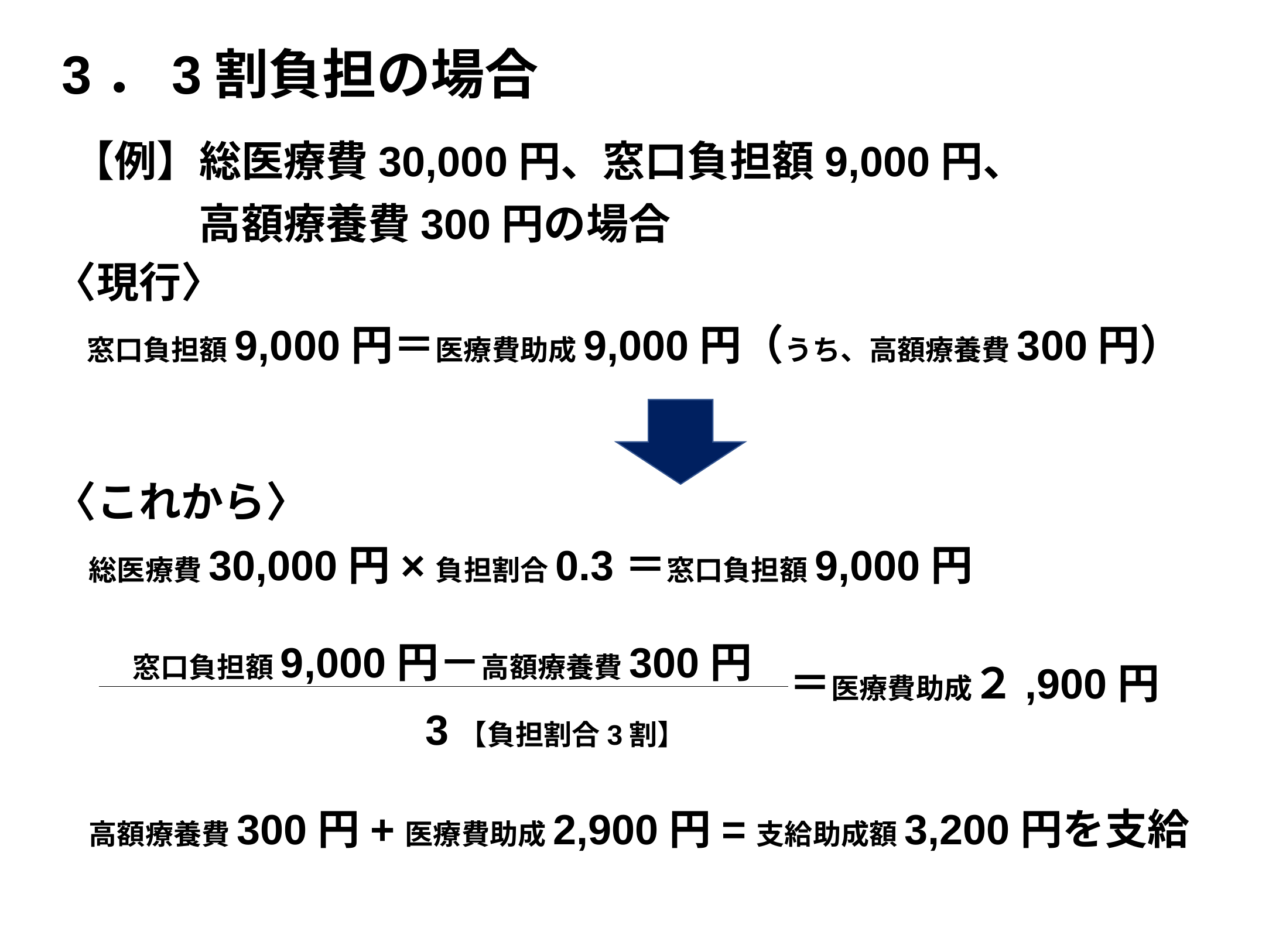

3．3割負担の場合
【例】総医療費30,000円、窓口負担額9,000円、
　　　高額療養費300円の場合
〈現行〉
窓口負担額9,000円＝医療費助成9,000円（うち、高額療養費300円）

〈これから〉
総医療費30,000円×負担割合0.3＝窓口負担額9,000円

高額療養費300円+医療費助成2,900円=支給助成額3,200円を支給
窓口負担額9,000円－高額療養費300円
＝医療費助成２,900円
3【負担割合3割】